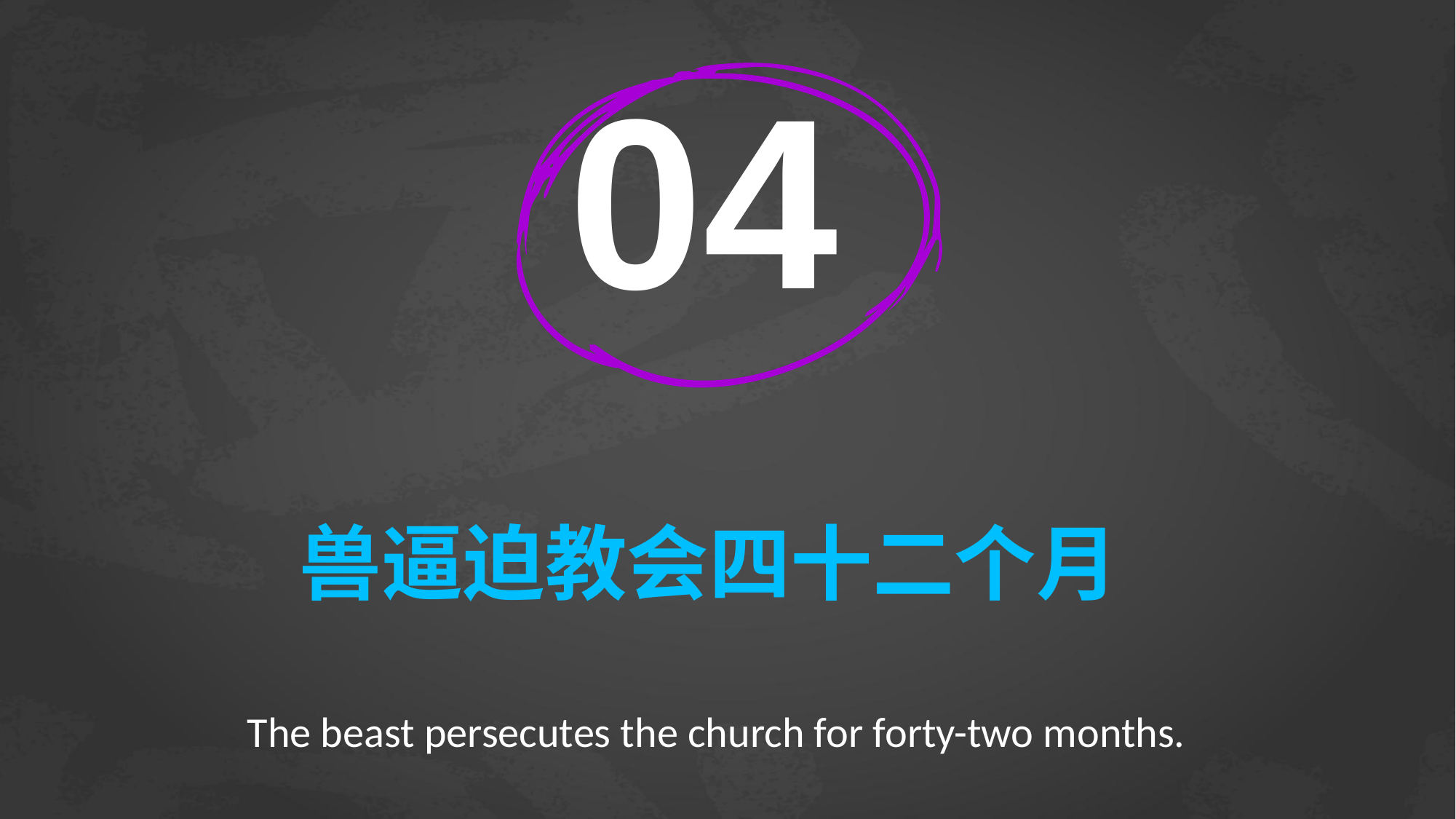

04
# 兽逼迫教会四十二个月
The beast persecutes the church for forty-two months.